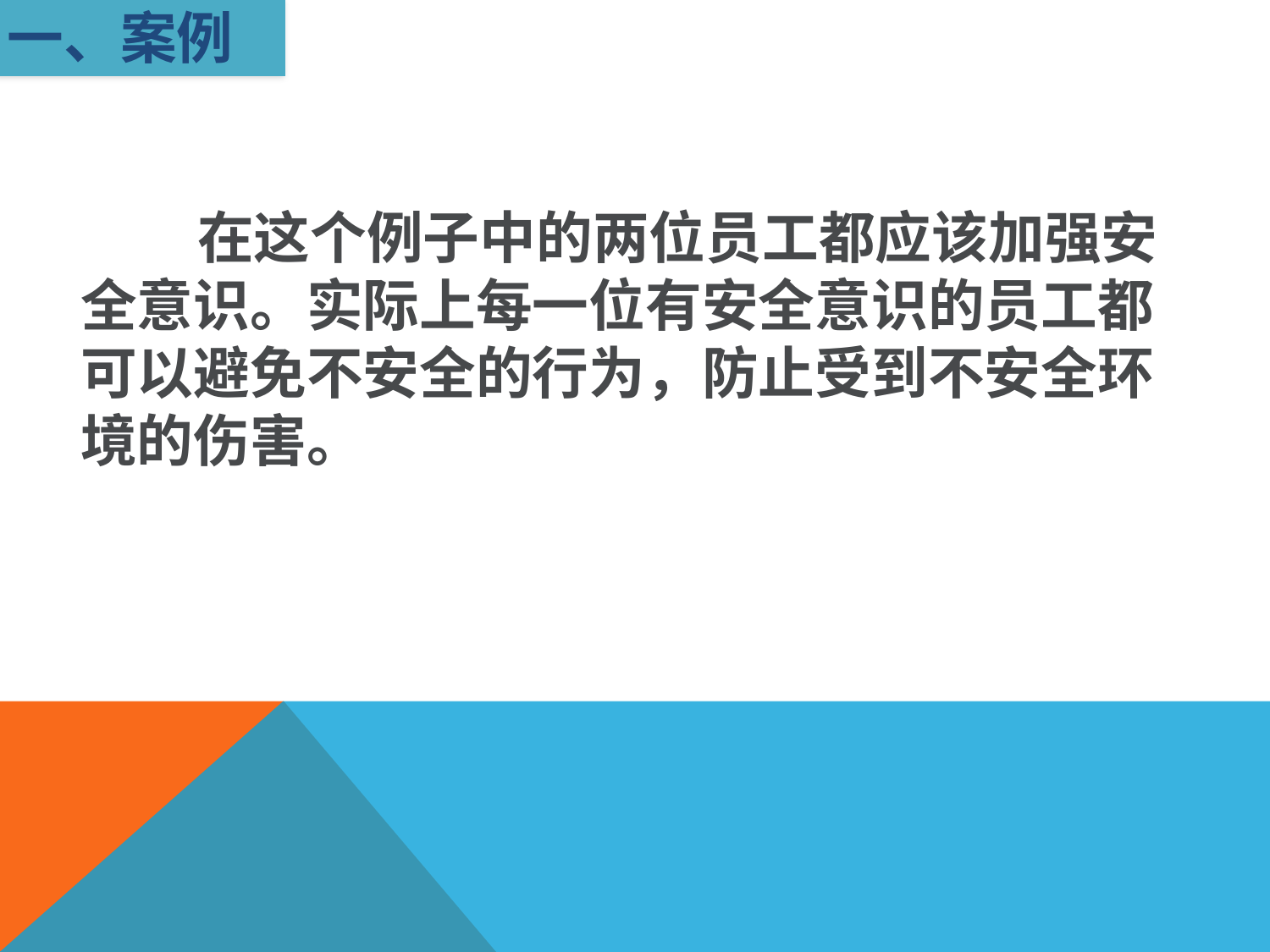

一、案例

        在这个例子中的两位员工都应该加强安全意识。实际上每一位有安全意识的员工都可以避免不安全的行为，防止受到不安全环境的伤害。